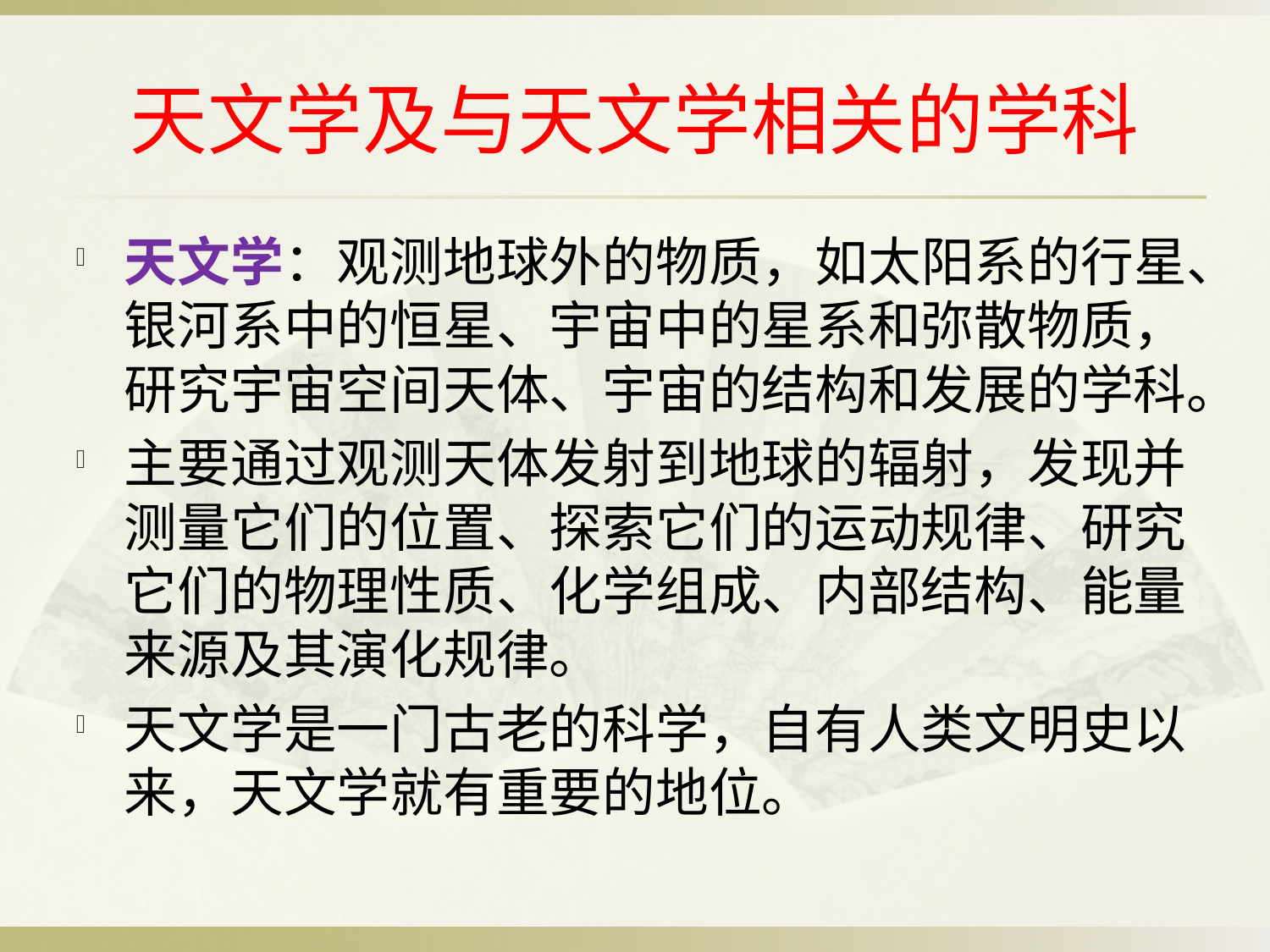

# 天文学及与天文学相关的学科
天文学：观测地球外的物质，如太阳系的行星、银河系中的恒星、宇宙中的星系和弥散物质，
研究宇宙空间天体、宇宙的结构和发展的学科。
主要通过观测天体发射到地球的辐射，发现并测量它们的位置、探索它们的运动规律、研究它们的物理性质、化学组成、内部结构、能量来源及其演化规律。
天文学是一门古老的科学，自有人类文明史以来，天文学就有重要的地位。